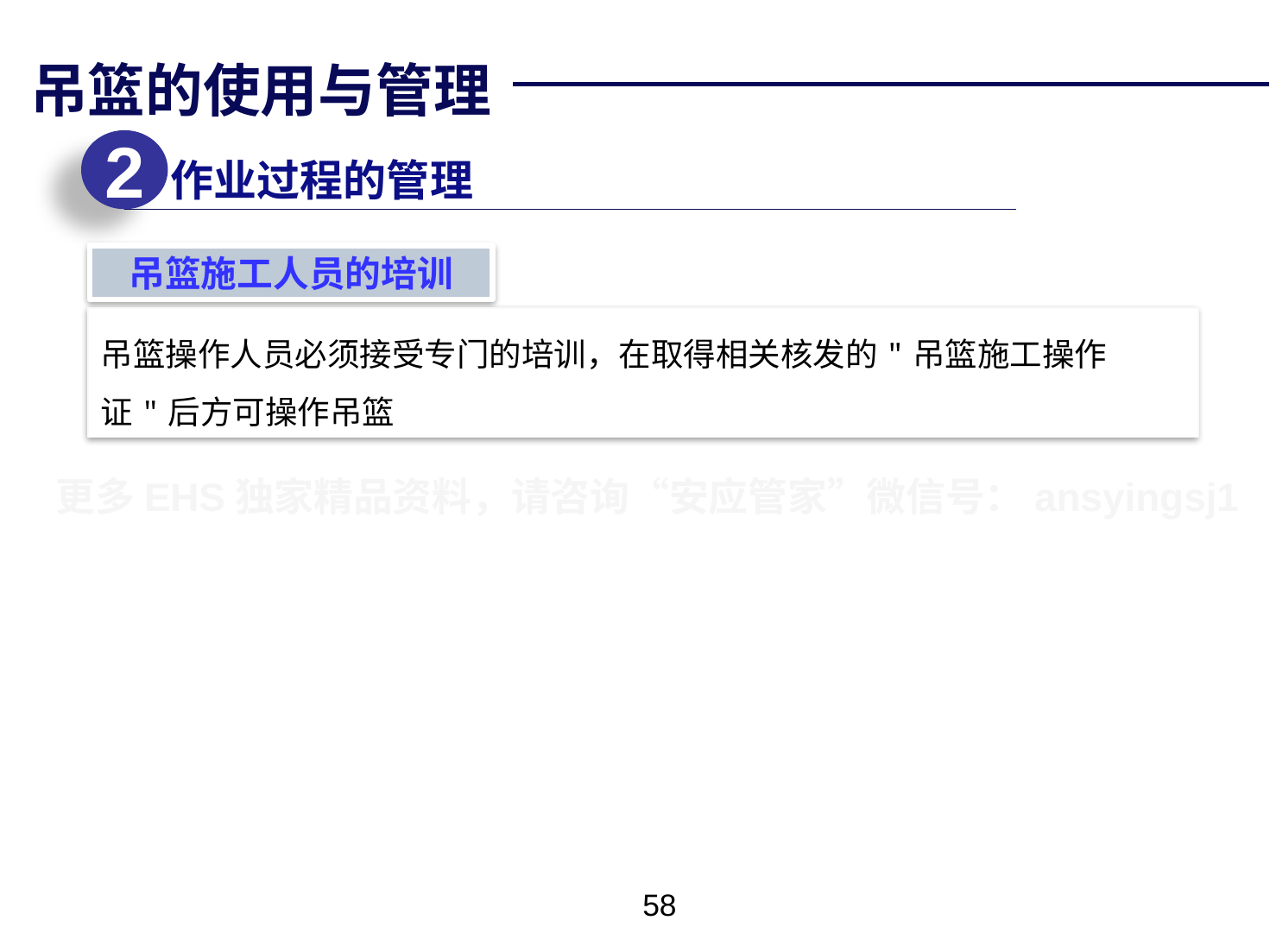

吊篮的使用与管理
2

作业过程的管理
吊篮施工人员的培训
吊篮操作人员必须接受专门的培训，在取得相关核发的"吊篮施工操作证"后方可操作吊篮
58